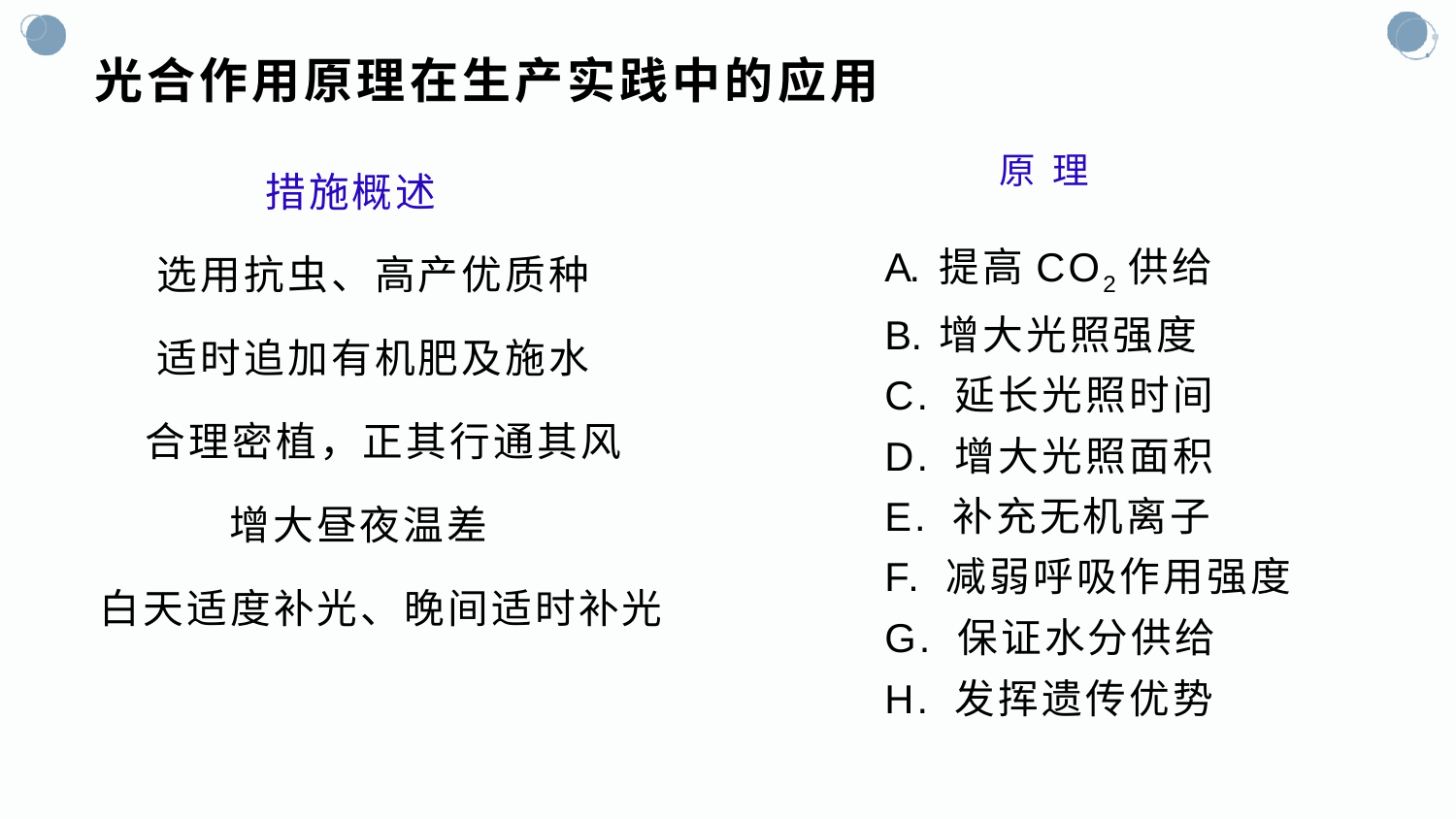

# 光合作用原理在生产实践中的应用
原  理
             措施概述
    选用抗虫、高产优质种
    适时追加有机肥及施水
   合理密植，正其行通其风
          增大昼夜温差
白天适度补光、晚间适时补光

提高CO2供给
增大光照强度
C. 延长光照时间
D. 增大光照面积
E. 补充无机离子
F. 减弱呼吸作用强度
G. 保证水分供给
H. 发挥遗传优势